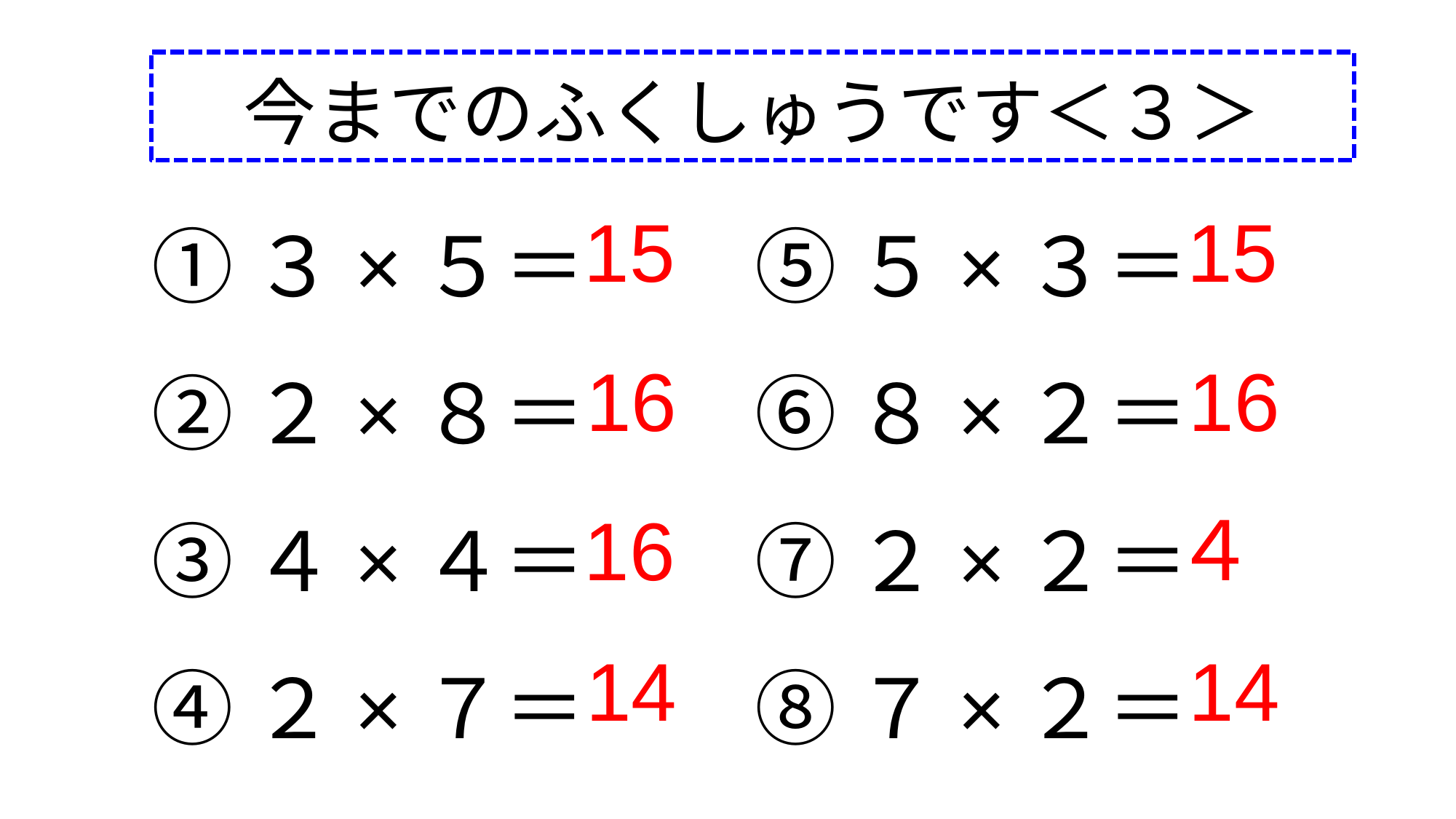

今までのふくしゅうです＜３＞
①３×５＝
②２×８＝
③４×４＝
④２×７＝
⑤５×３＝
⑥８×２＝
⑦２×２＝
⑧７×２＝
15
15
16
16
16
４
14
14